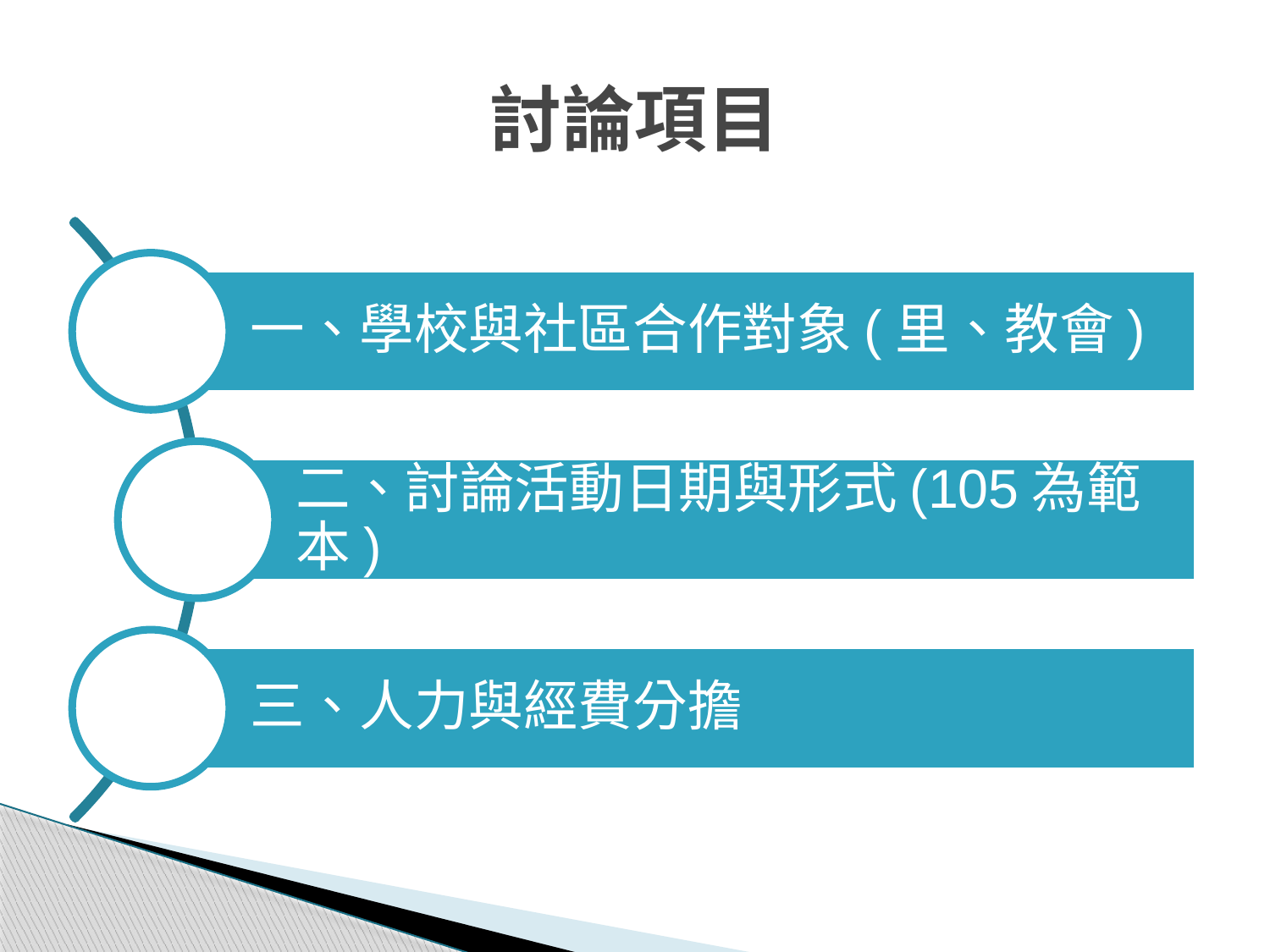

# 討論項目
一、學校與社區合作對象(里、教會)
二、討論活動日期與形式(105為範本)
三、人力與經費分擔